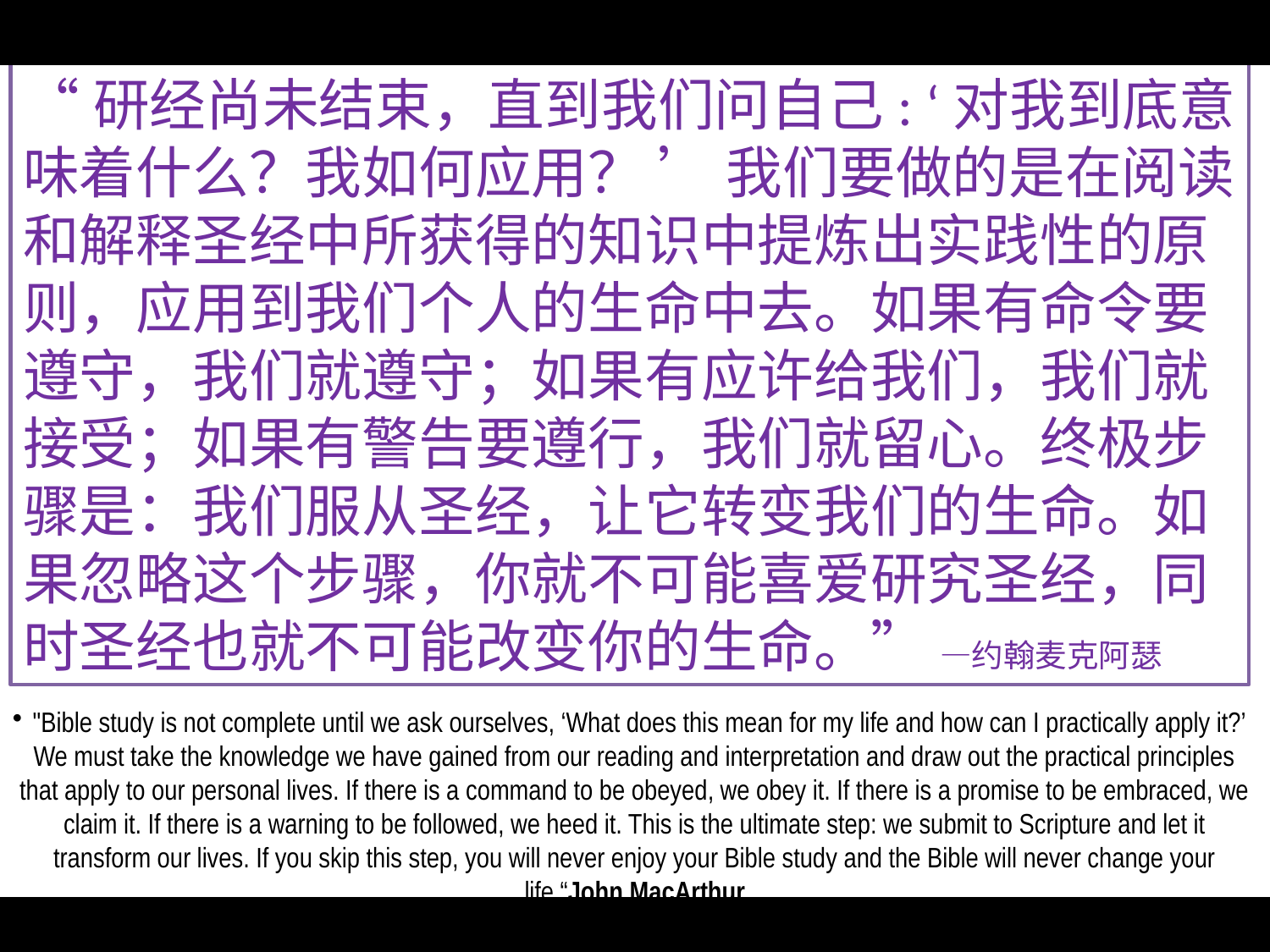

“研经尚未结束，直到我们问自己: ‘对我到底意味着什么？我如何应用？ ’ 我们要做的是在阅读和解释圣经中所获得的知识中提炼出实践性的原则，应用到我们个人的生命中去。如果有命令要遵守，我们就遵守；如果有应许给我们，我们就接受；如果有警告要遵行，我们就留心。终极步骤是：我们服从圣经，让它转变我们的生命。如果忽略这个步骤，你就不可能喜爱研究圣经，同时圣经也就不可能改变你的生命。” —约翰麦克阿瑟
"Bible study is not complete until we ask ourselves, ‘What does this mean for my life and how can I practically apply it?’ We must take the knowledge we have gained from our reading and interpretation and draw out the practical principles that apply to our personal lives. If there is a command to be obeyed, we obey it. If there is a promise to be embraced, we claim it. If there is a warning to be followed, we heed it. This is the ultimate step: we submit to Scripture and let it transform our lives. If you skip this step, you will never enjoy your Bible study and the Bible will never change your life.“John MacArthur